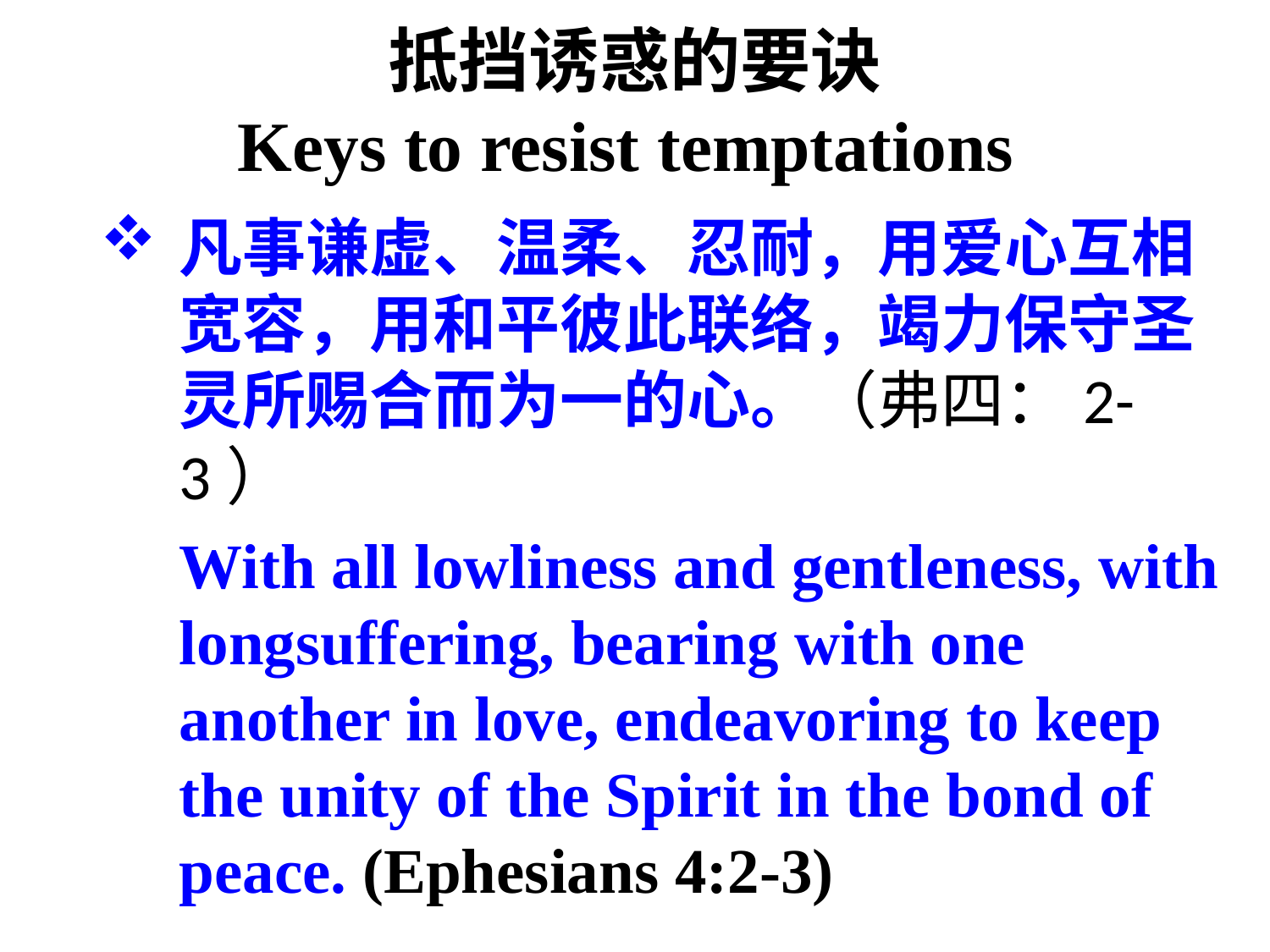

# 抵挡诱惑的要诀 Keys to resist temptations
凡事谦虚、温柔、忍耐，用爱心互相宽容，用和平彼此联络，竭力保守圣灵所赐合而为一的心。（弗四：2-3）
	With all lowliness and gentleness, with longsuffering, bearing with one another in love, endeavoring to keep the unity of the Spirit in the bond of peace. (Ephesians 4:2-3)